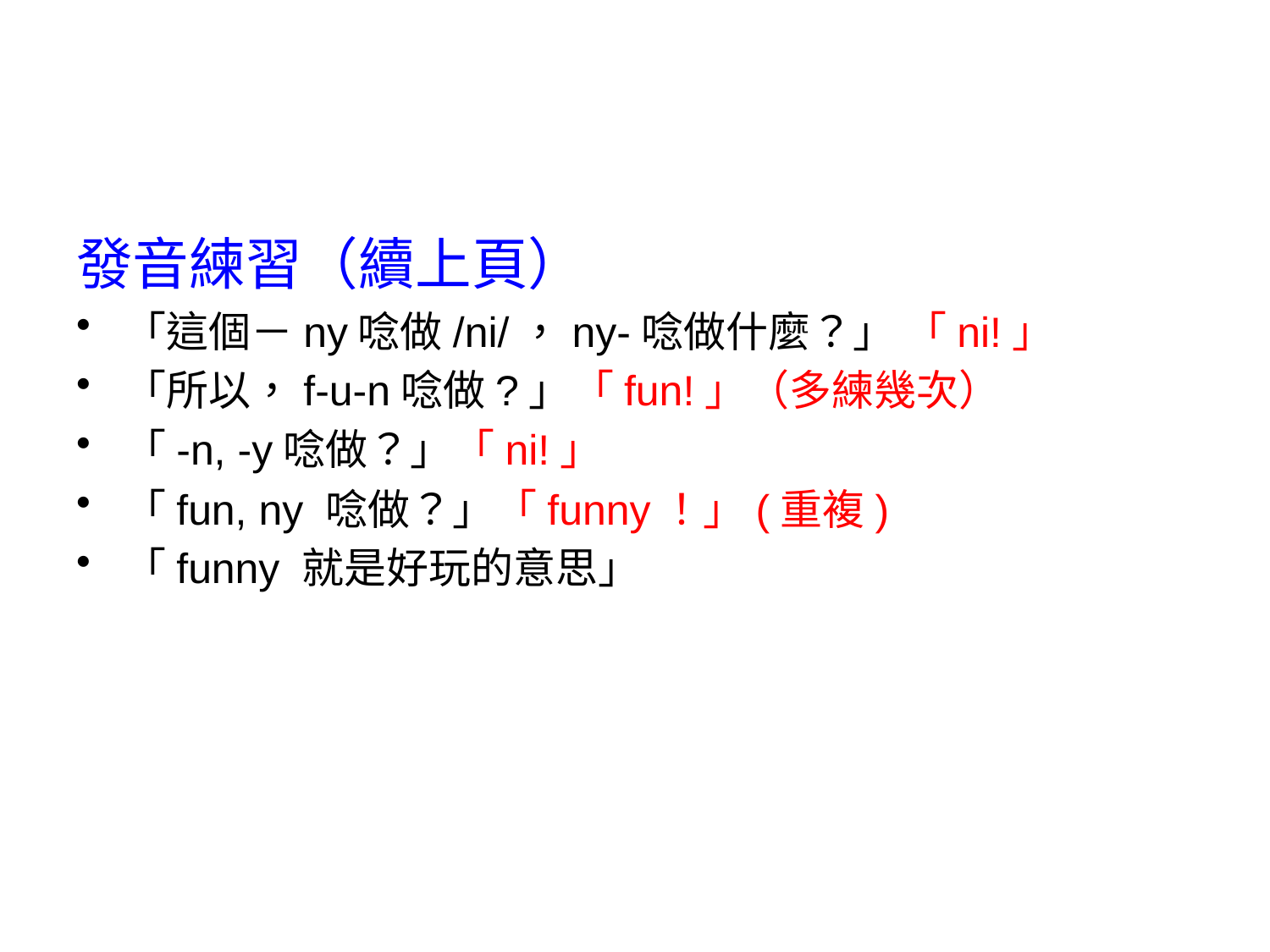

#
發音練習（續上頁）
「這個－ny唸做/ni/，ny-唸做什麼？」 「ni!」
「所以，f-u-n唸做?」「fun!」（多練幾次）
「-n, -y唸做？」「ni!」
「fun, ny 唸做？」「funny！」(重複)
「funny 就是好玩的意思」